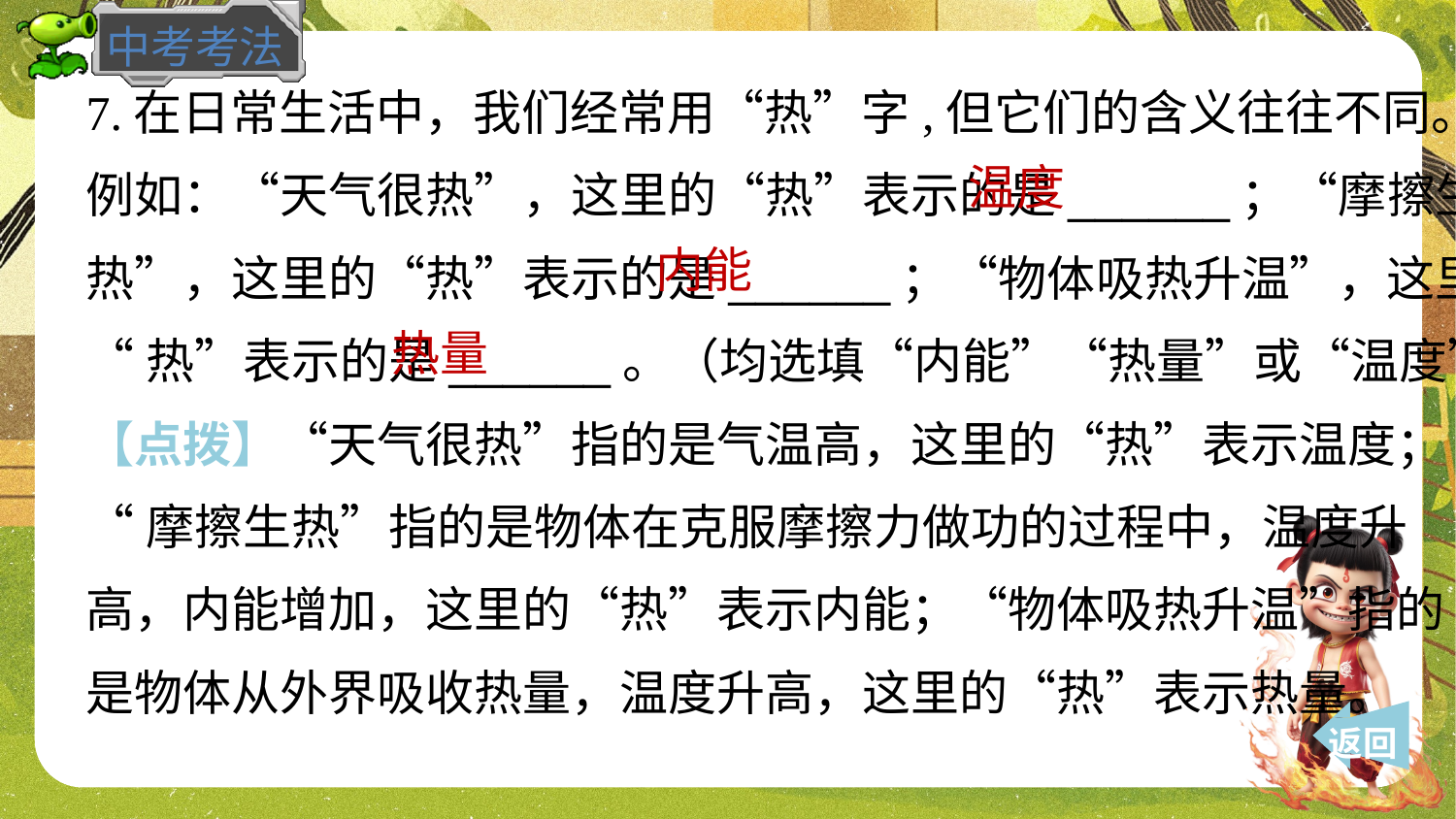

7.在日常生活中，我们经常用“热”字,但它们的含义往往不同。
例如：“天气很热”，这里的“热”表示的是______；“摩擦生
热”，这里的“热”表示的是______；“物体吸热升温”，这里的
“热”表示的是______。（均选填“内能”“热量”或“温度”）
温度
内能
热量
【点拨】“天气很热”指的是气温高，这里的“热”表示温度；
“摩擦生热”指的是物体在克服摩擦力做功的过程中，温度升
高，内能增加，这里的“热”表示内能；“物体吸热升温”指的
是物体从外界吸收热量，温度升高，这里的“热”表示热量。
 返回